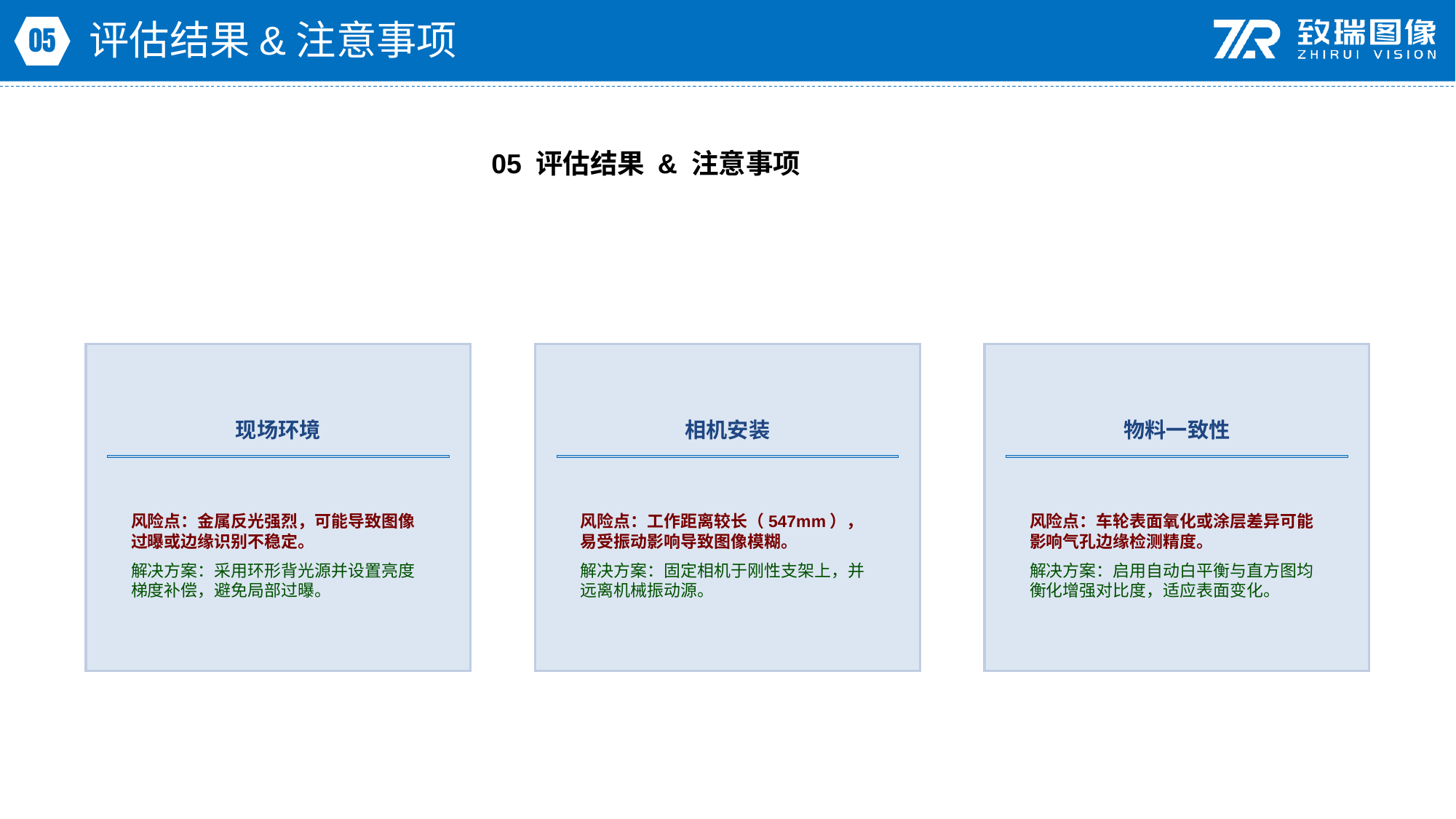

评估结果&注意事项
05

05 评估结果 & 注意事项

现场环境

相机安装

物料一致性

风险点：金属反光强烈，可能导致图像过曝或边缘识别不稳定。
解决方案：采用环形背光源并设置亮度梯度补偿，避免局部过曝。

风险点：工作距离较长（547mm），易受振动影响导致图像模糊。
解决方案：固定相机于刚性支架上，并远离机械振动源。

风险点：车轮表面氧化或涂层差异可能影响气孔边缘检测精度。
解决方案：启用自动白平衡与直方图均衡化增强对比度，适应表面变化。